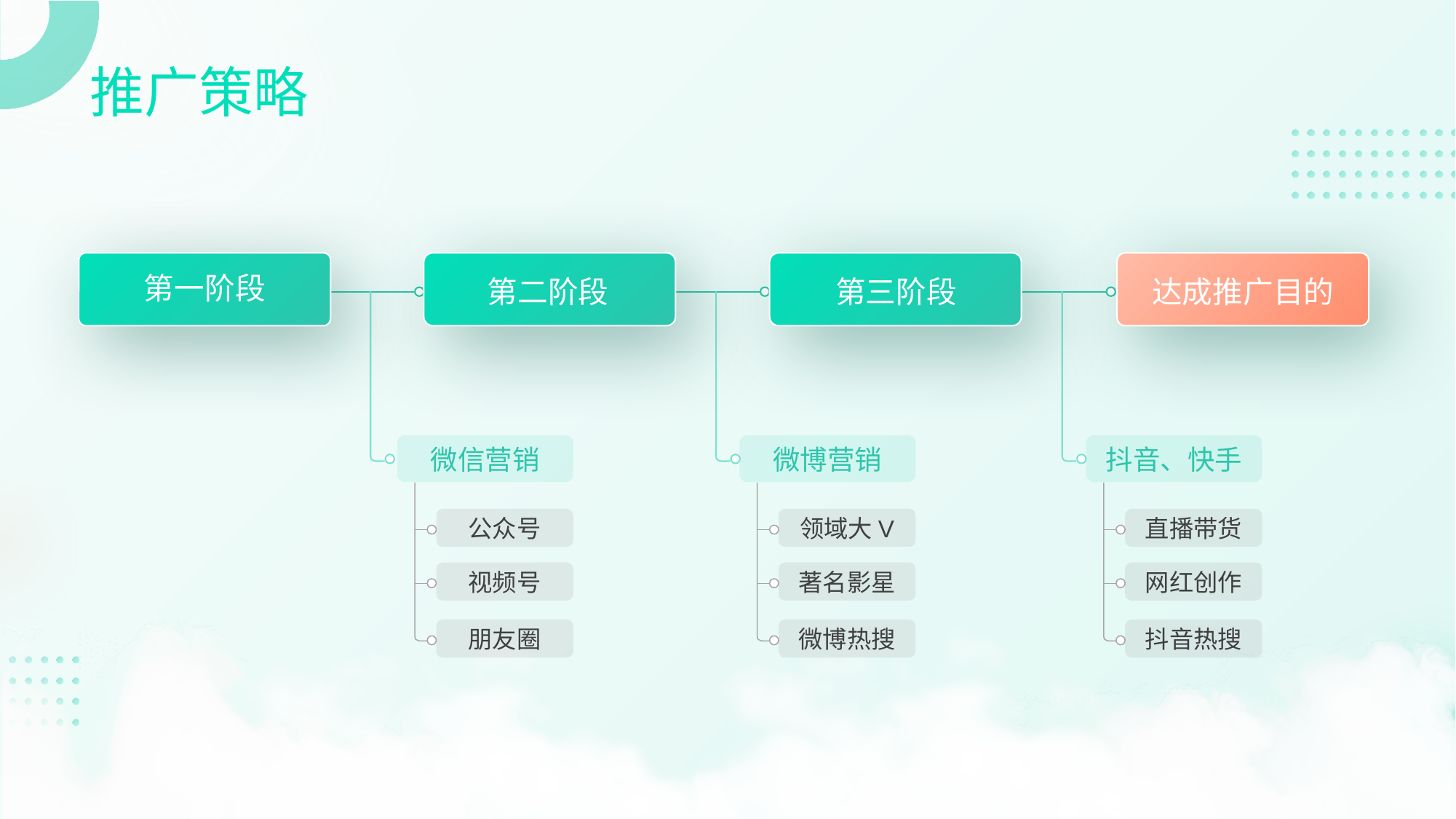

# 推广策略

第一阶段
第二阶段
第三阶段
达成推广目的

微信营销
微博营销
抖音、快手

公众号
领域大V
直播带货
视频号
著名影星
网红创作
朋友圈
微博热搜
抖音热搜